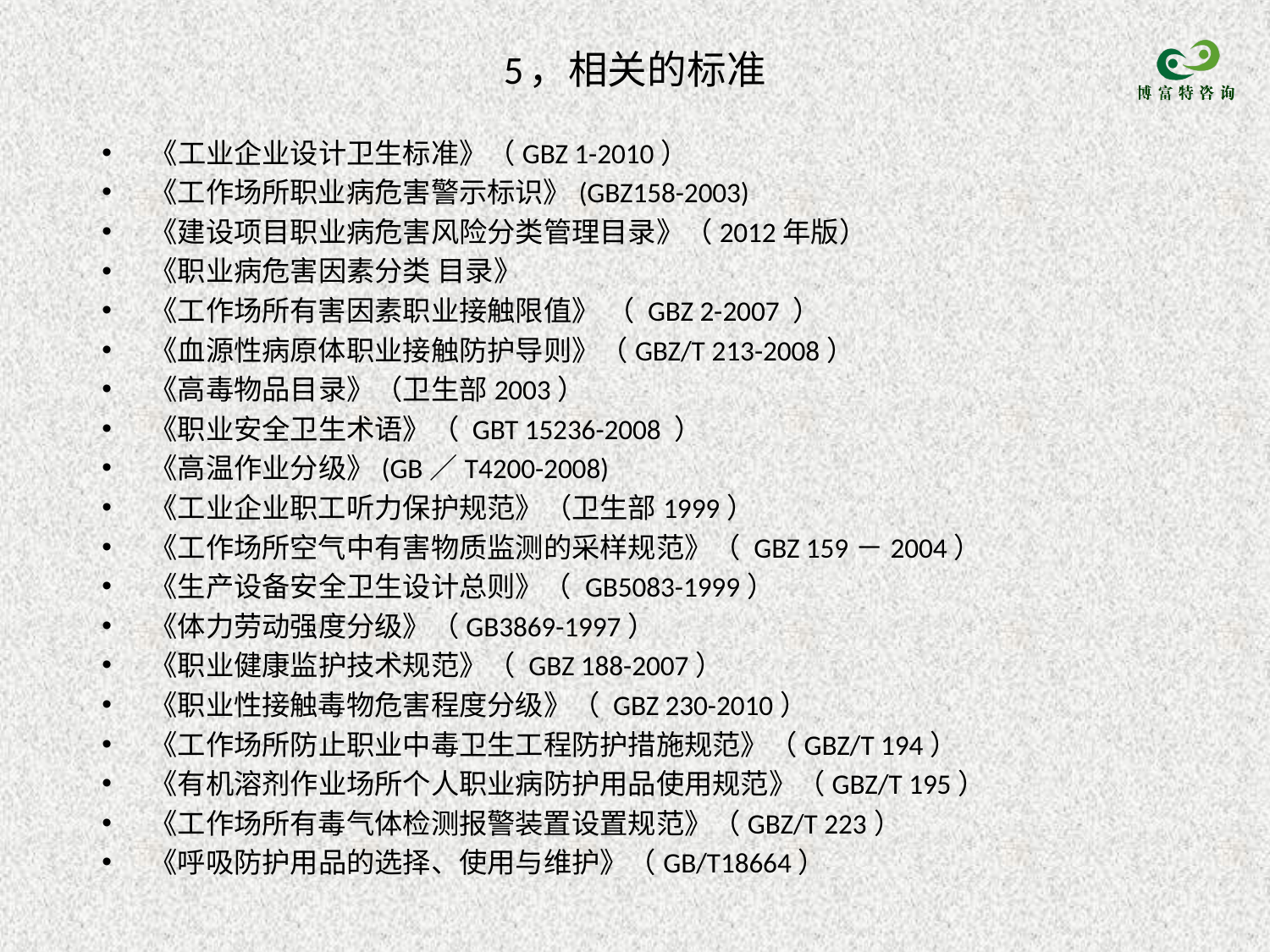

# 5，相关的标准
《工业企业设计卫生标准》（GBZ 1-2010）
《工作场所职业病危害警示标识》(GBZ158-2003)
《建设项目职业病危害风险分类管理目录》（2012年版）
《职业病危害因素分类 目录》
《工作场所有害因素职业接触限值》 （ GBZ 2-2007 ）
《血源性病原体职业接触防护导则》（GBZ/T 213-2008）
《高毒物品目录》（卫生部2003）
《职业安全卫生术语》（ GBT 15236-2008 ）
《高温作业分级》(GB／T4200-2008)
《工业企业职工听力保护规范》（卫生部1999）
《工作场所空气中有害物质监测的采样规范》（ GBZ 159－2004）
《生产设备安全卫生设计总则》（ GB5083-1999）
《体力劳动强度分级》（GB3869-1997）
《职业健康监护技术规范》（ GBZ 188-2007）
《职业性接触毒物危害程度分级》（ GBZ 230-2010）
《工作场所防止职业中毒卫生工程防护措施规范》（GBZ/T 194）
《有机溶剂作业场所个人职业病防护用品使用规范》（GBZ/T 195）
《工作场所有毒气体检测报警装置设置规范》（GBZ/T 223）
《呼吸防护用品的选择、使用与维护》（GB/T18664）